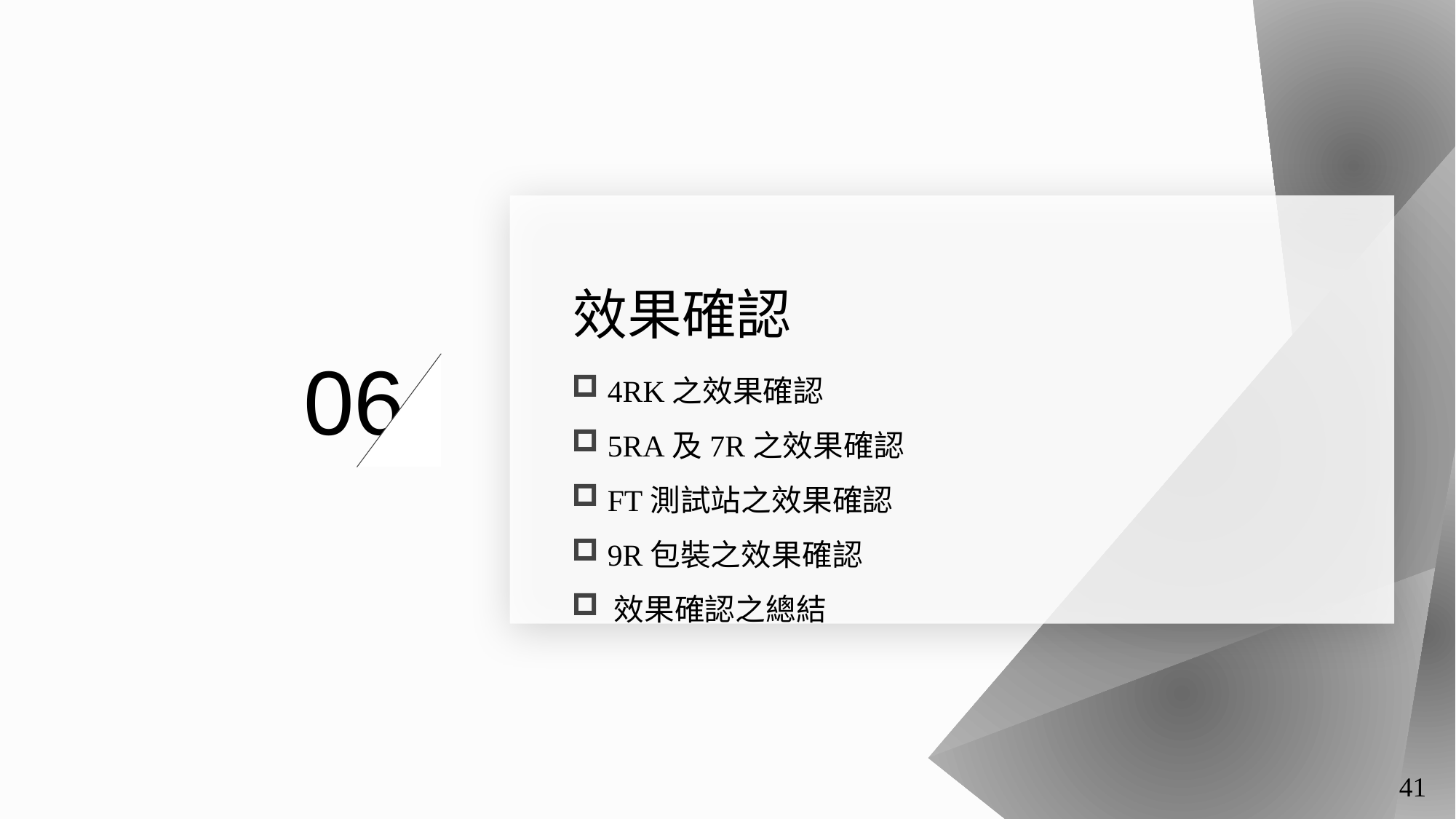

效果確認
06
 4RK之效果確認
 5RA及7R之效果確認
 FT測試站之效果確認
 9R包裝之效果確認
 效果確認之總結

41